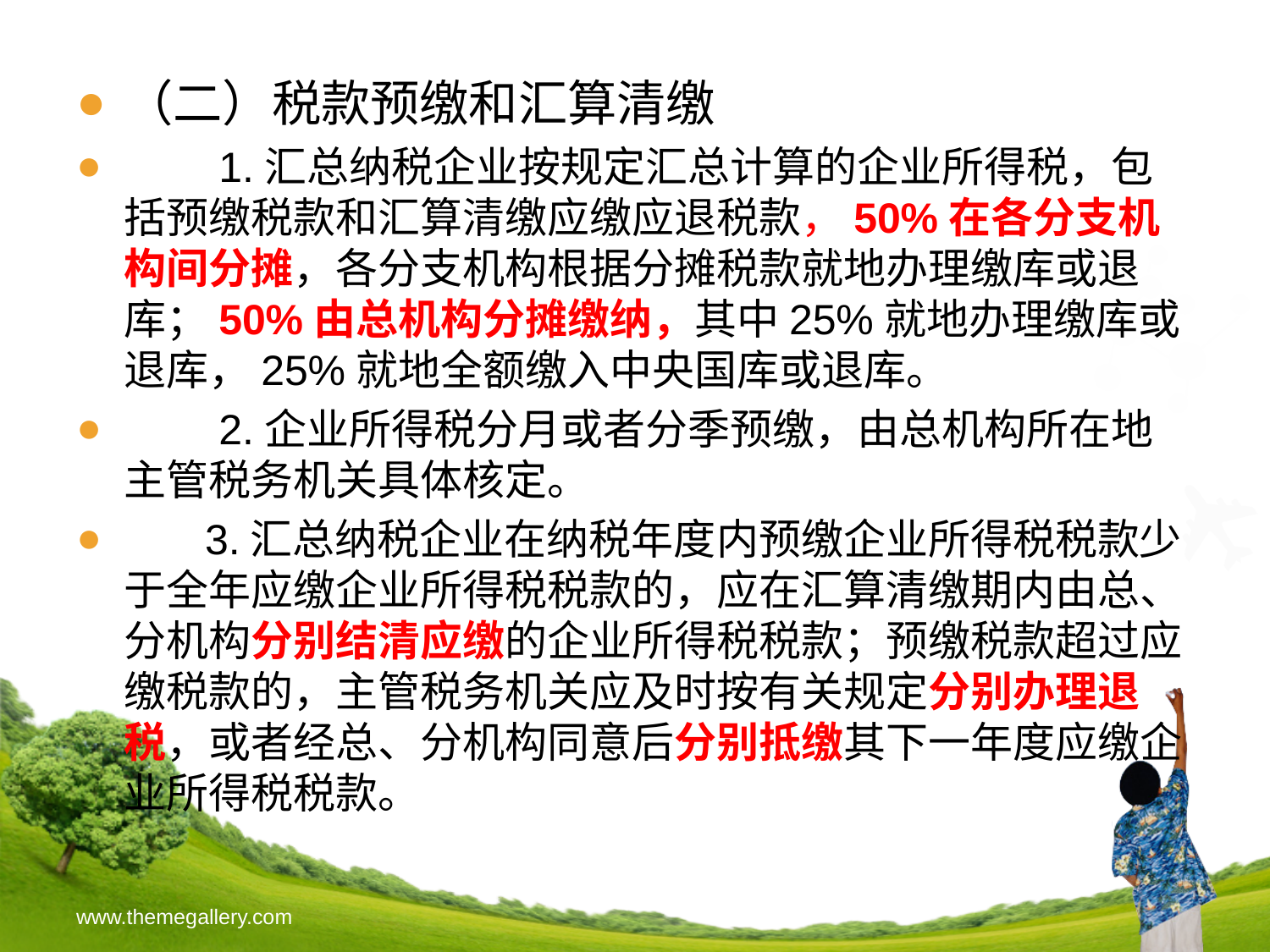

（二）税款预缴和汇算清缴
　　1.汇总纳税企业按规定汇总计算的企业所得税，包括预缴税款和汇算清缴应缴应退税款，50%在各分支机构间分摊，各分支机构根据分摊税款就地办理缴库或退库；50%由总机构分摊缴纳，其中25%就地办理缴库或退库，25%就地全额缴入中央国库或退库。
　　2.企业所得税分月或者分季预缴，由总机构所在地主管税务机关具体核定。
　   3.汇总纳税企业在纳税年度内预缴企业所得税税款少于全年应缴企业所得税税款的，应在汇算清缴期内由总、分机构分别结清应缴的企业所得税税款；预缴税款超过应缴税款的，主管税务机关应及时按有关规定分别办理退税，或者经总、分机构同意后分别抵缴其下一年度应缴企业所得税税款。

www.themegallery.com